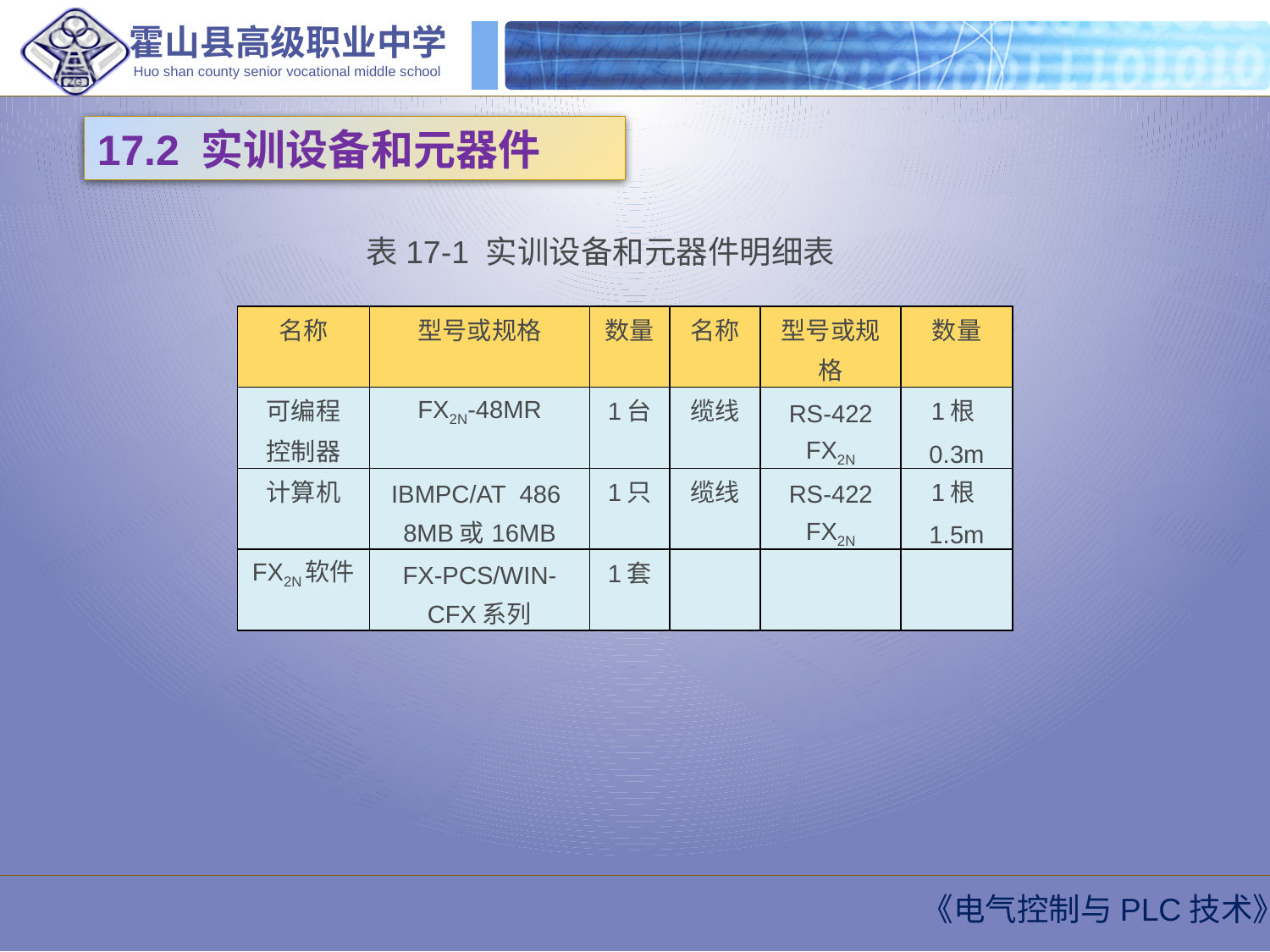

17.2 实训设备和元器件
表17-1 实训设备和元器件明细表
| 名称 | 型号或规格 | 数量 | 名称 | 型号或规格 | 数量 |
| --- | --- | --- | --- | --- | --- |
| 可编程 控制器 | FX2N-48MR | 1台 | 缆线 | RS-422 FX2N | 1根0.3m |
| 计算机 | IBMPC/AT 486 8MB或16MB | 1只 | 缆线 | RS-422 FX2N | 1根1.5m |
| FX2N软件 | FX-PCS/WIN-CFX系列 | 1套 |  |  |  |